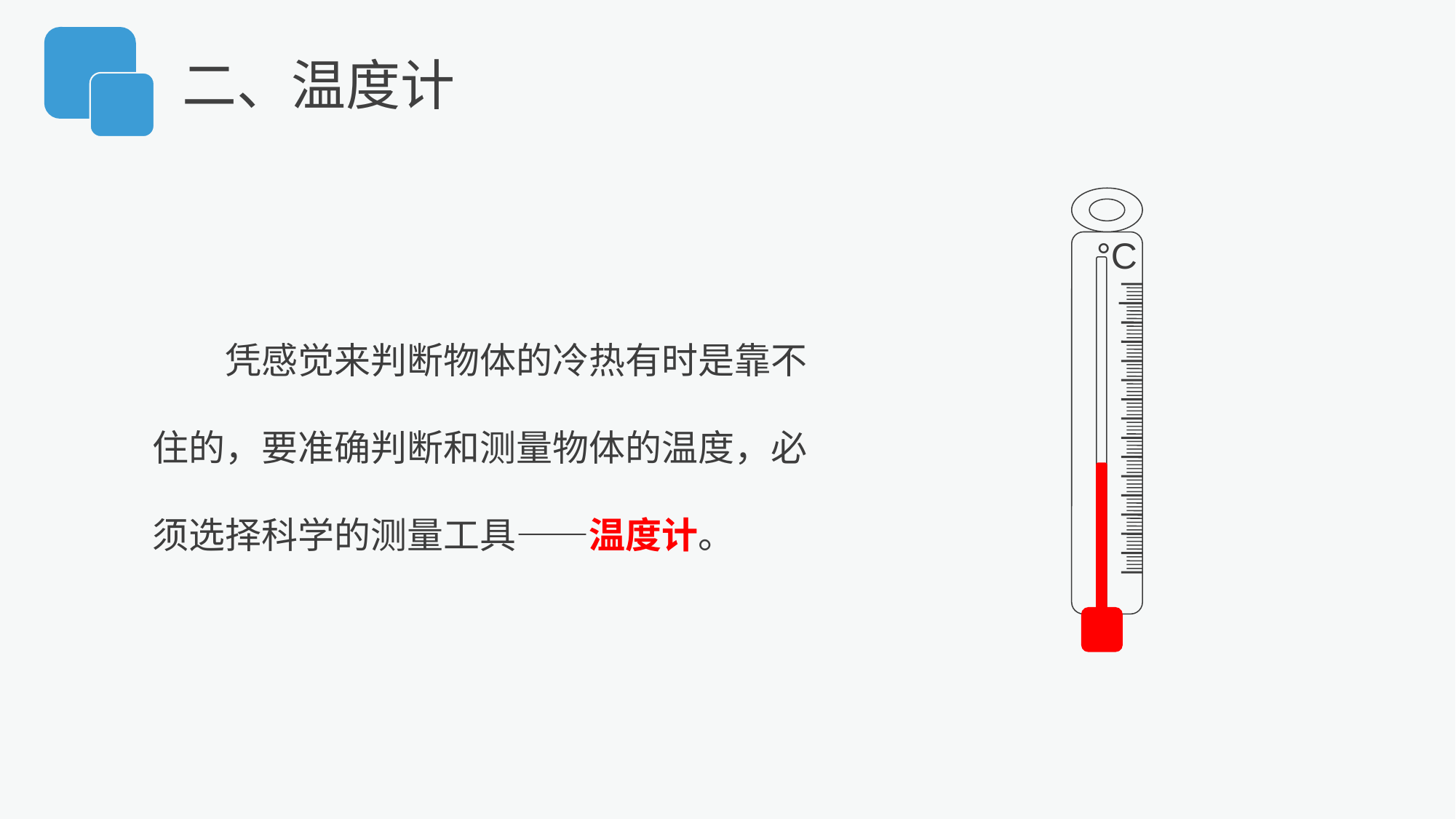

二、温度计

°C

　　凭感觉来判断物体的冷热有时是靠不住的，要准确判断和测量物体的温度，必须选择科学的测量工具——温度计。